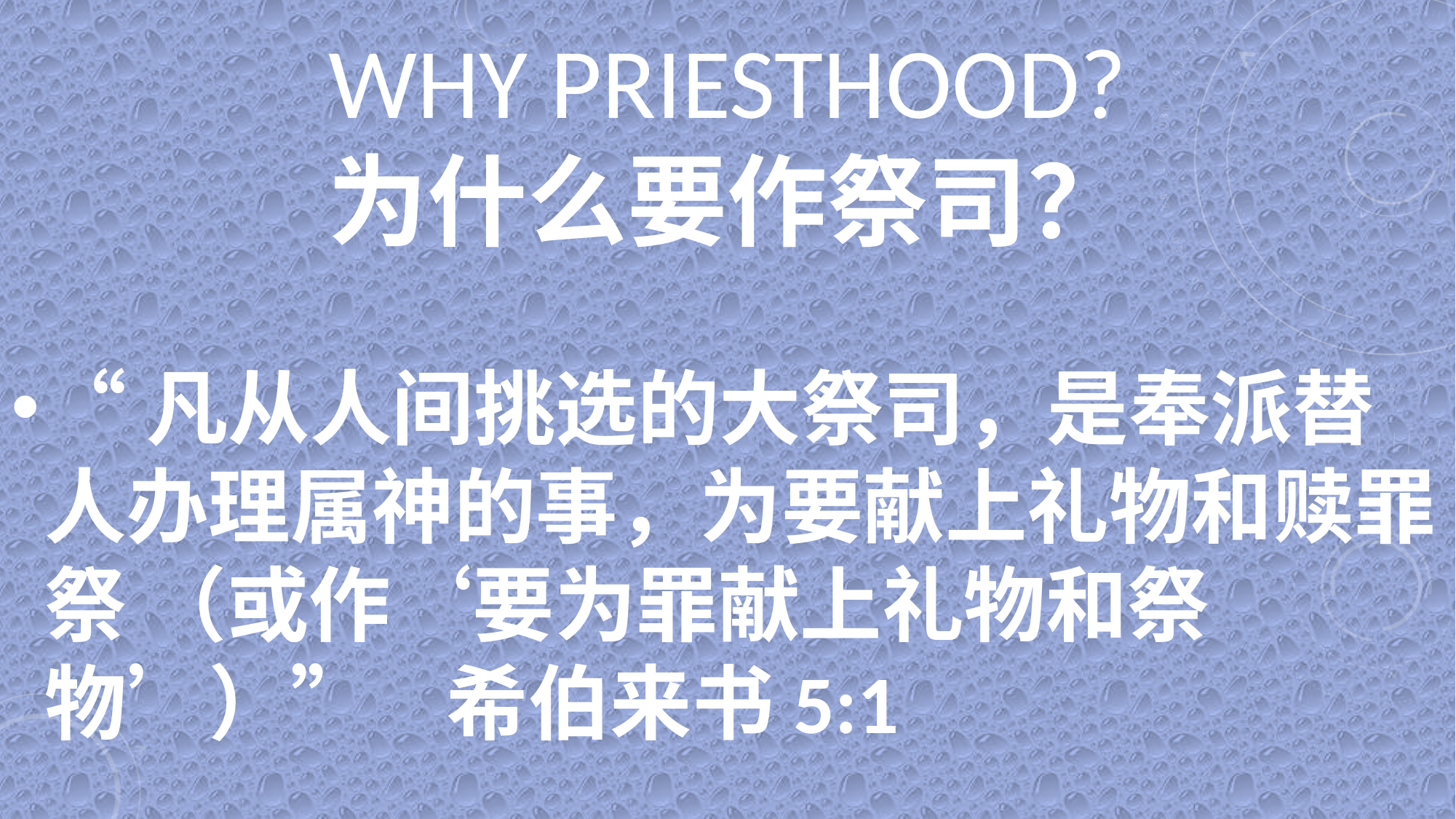

# Why priesthood? 为什么要作祭司？
“凡从人间挑选的大祭司，是奉派替人办理属神的事，为要献上礼物和赎罪祭 （或作‘要为罪献上礼物和祭物’）”    希伯来书5:1